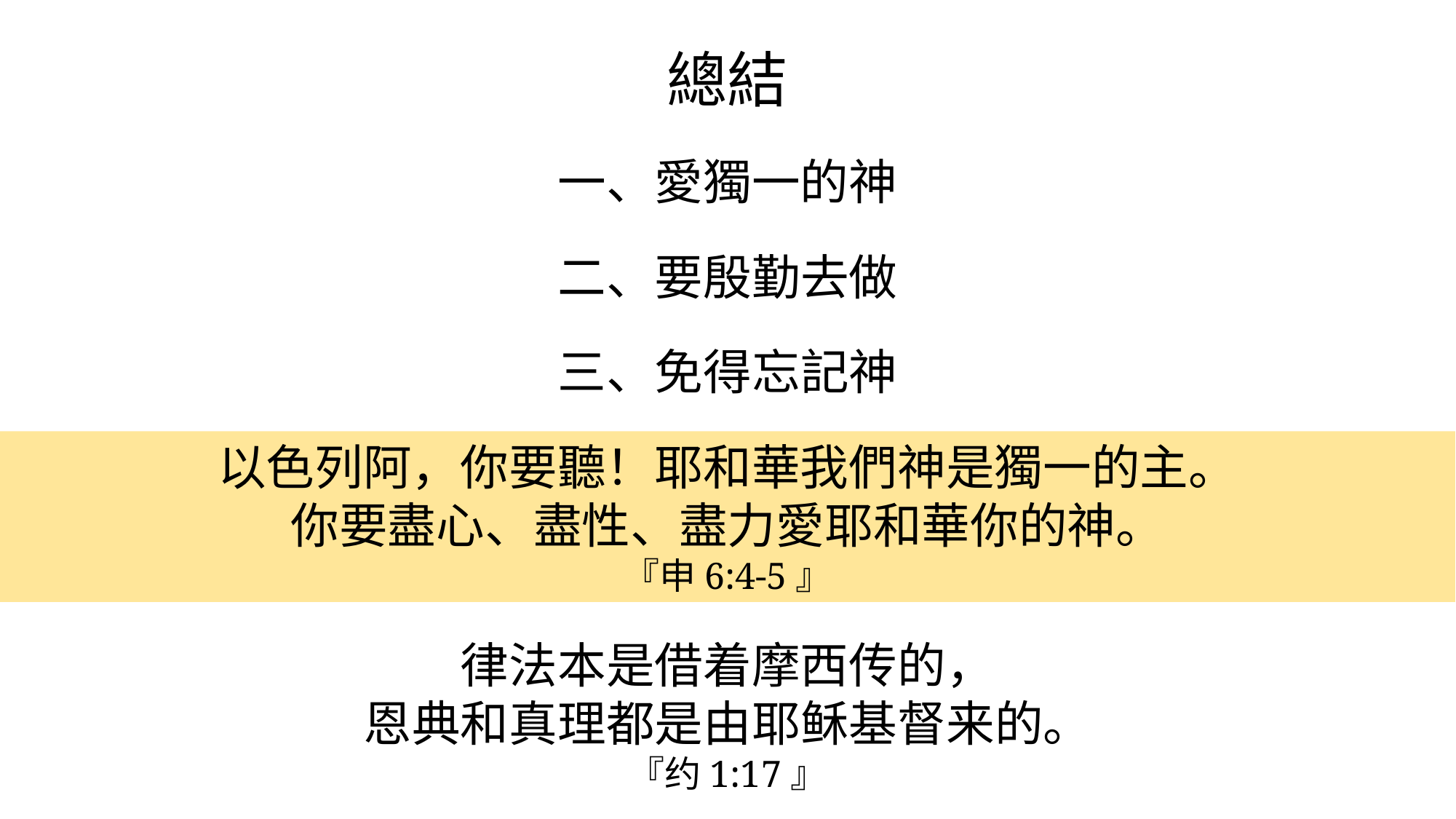

總結
一、愛獨一的神
二、要殷勤去做
三、免得忘記神
以色列阿，你要聽！耶和華我們神是獨一的主。
你要盡心、盡性、盡力愛耶和華你的神。
『申6:4-5』
律法本是借着摩西传的，
恩典和真理都是由耶稣基督来的。
『约1:17』